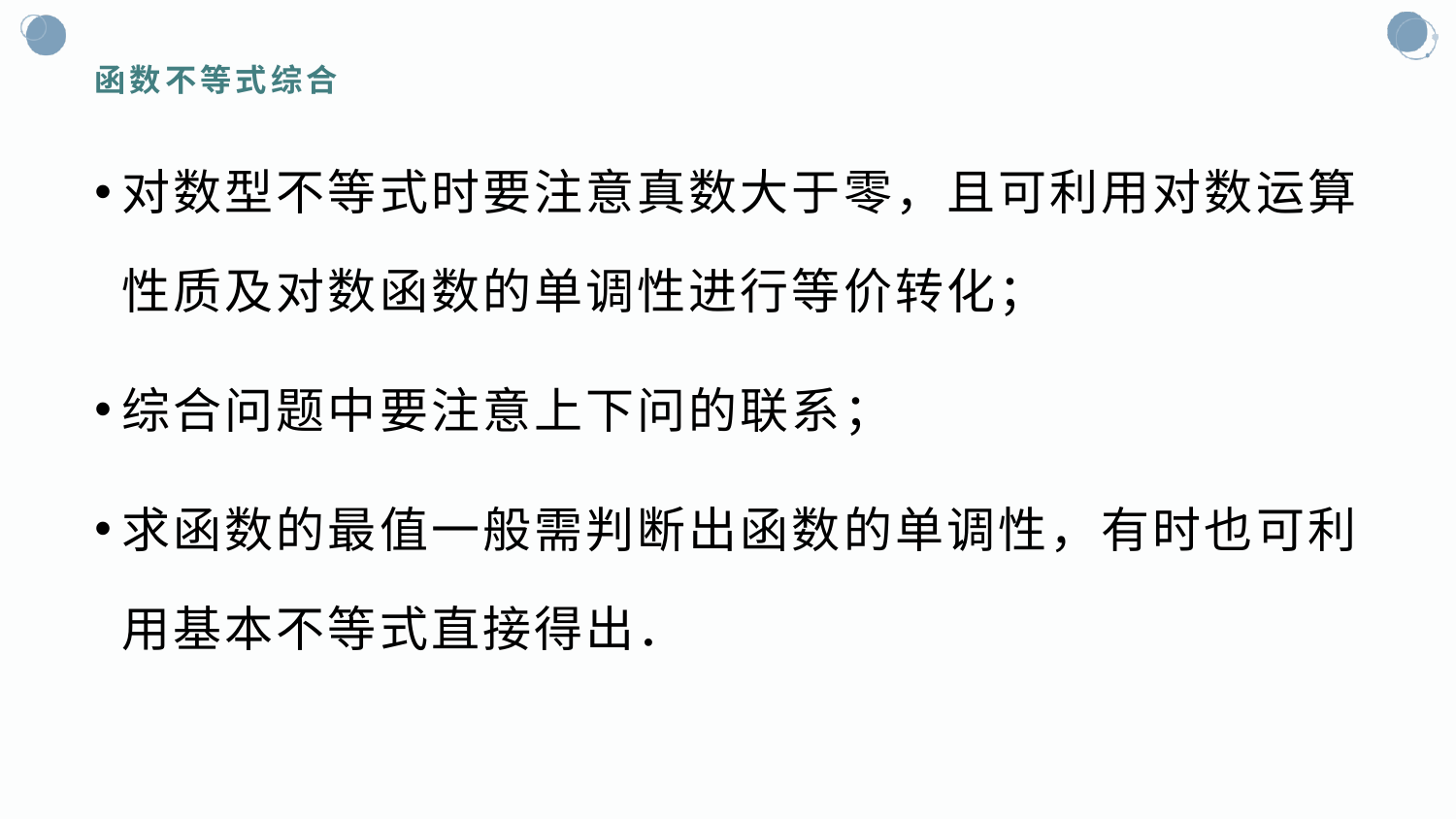

# 函数不等式综合
对数型不等式时要注意真数大于零，且可利用对数运算性质及对数函数的单调性进行等价转化；
综合问题中要注意上下问的联系；
求函数的最值一般需判断出函数的单调性，有时也可利用基本不等式直接得出．